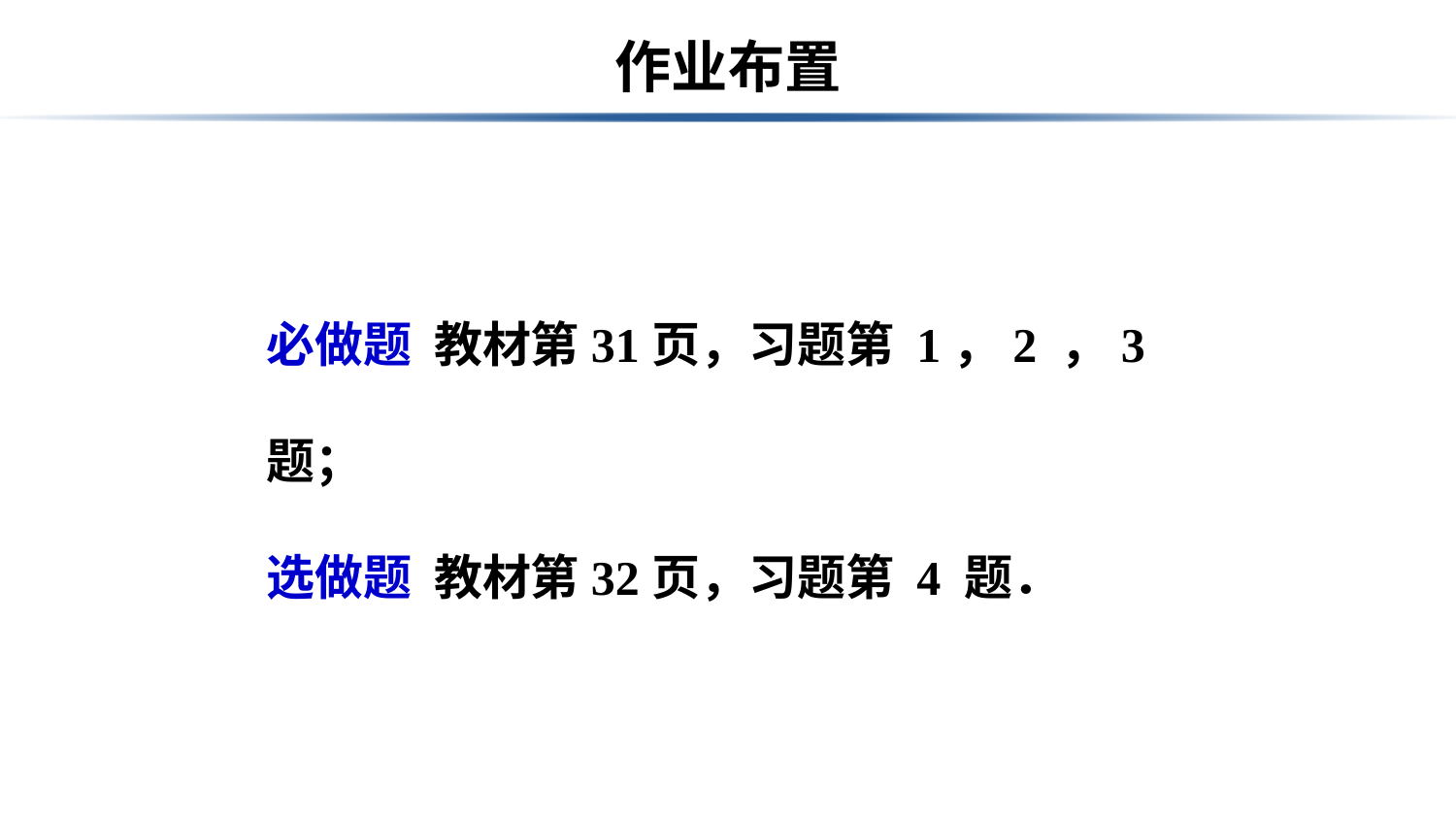

# 作业布置
必做题  教材第31页，习题第 1，2 ，3题；
选做题  教材第32页，习题第 4 题．